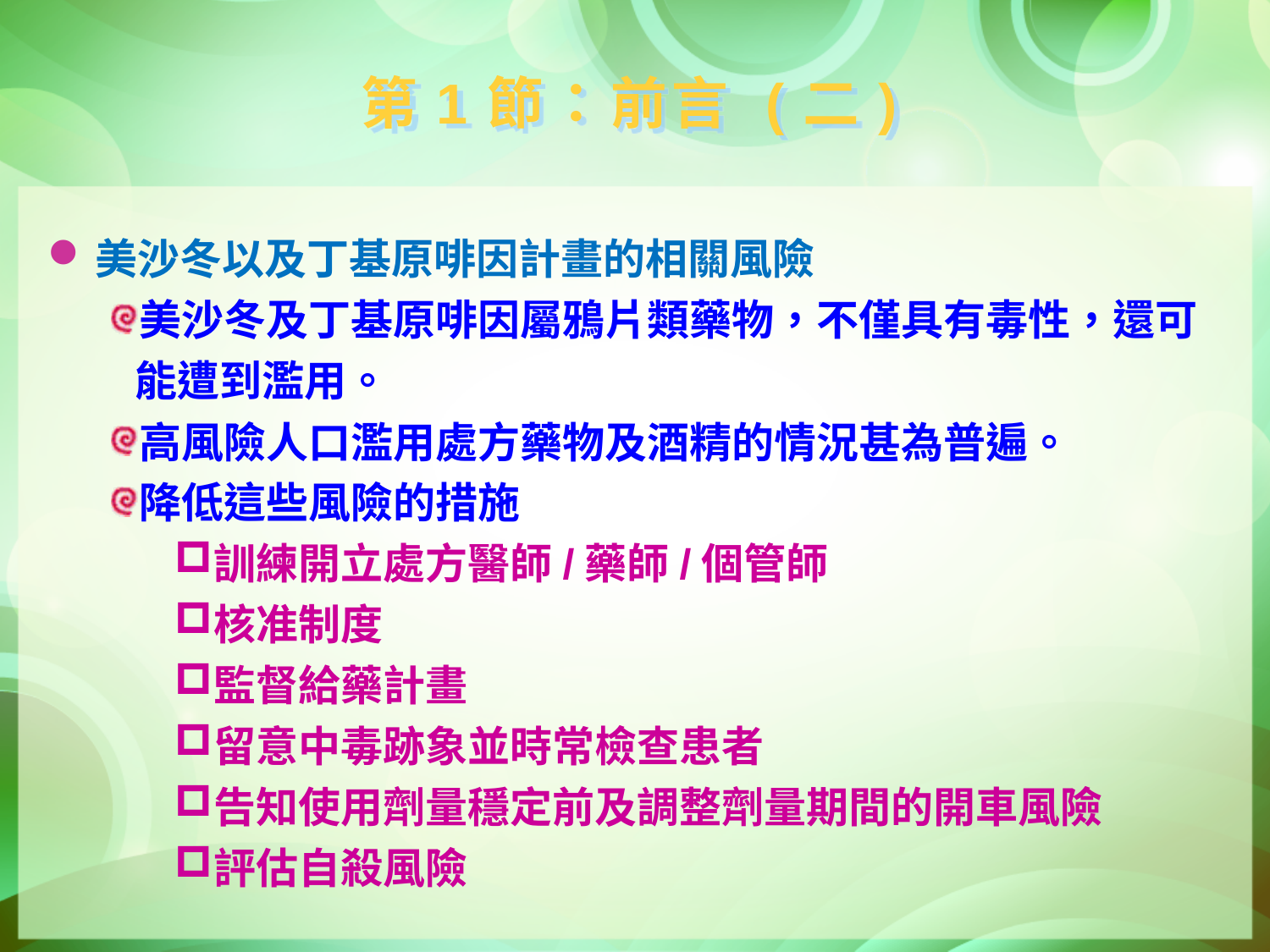

第1節：前言 (二)
美沙冬以及丁基原啡因計畫的相關風險
美沙冬及丁基原啡因屬鴉片類藥物，不僅具有毒性，還可能遭到濫用。
高風險人口濫用處方藥物及酒精的情況甚為普遍。
降低這些風險的措施
訓練開立處方醫師/藥師/個管師
核准制度
監督給藥計畫
留意中毒跡象並時常檢查患者
告知使用劑量穩定前及調整劑量期間的開車風險
評估自殺風險